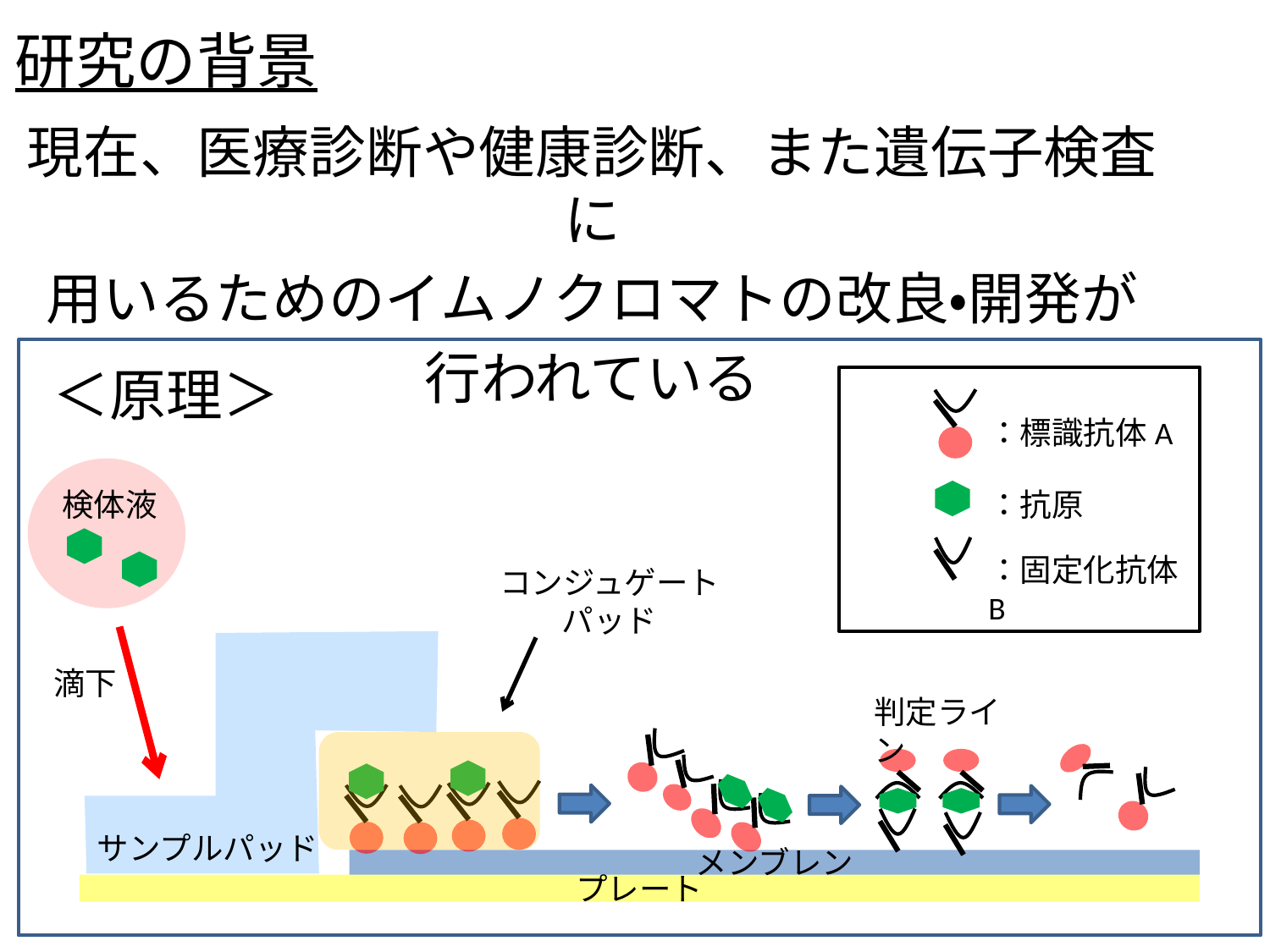

# 研究の背景
現在、医療診断や健康診断、また遺伝子検査に
用いるためのイムノクロマトの改良・開発が
行われている

＜原理＞

：標識抗体A

検体液
：抗原

：固定化抗体B

コンジュゲートパッド

サンプルパッド
滴下
判定ライン

メンブレン
プレート